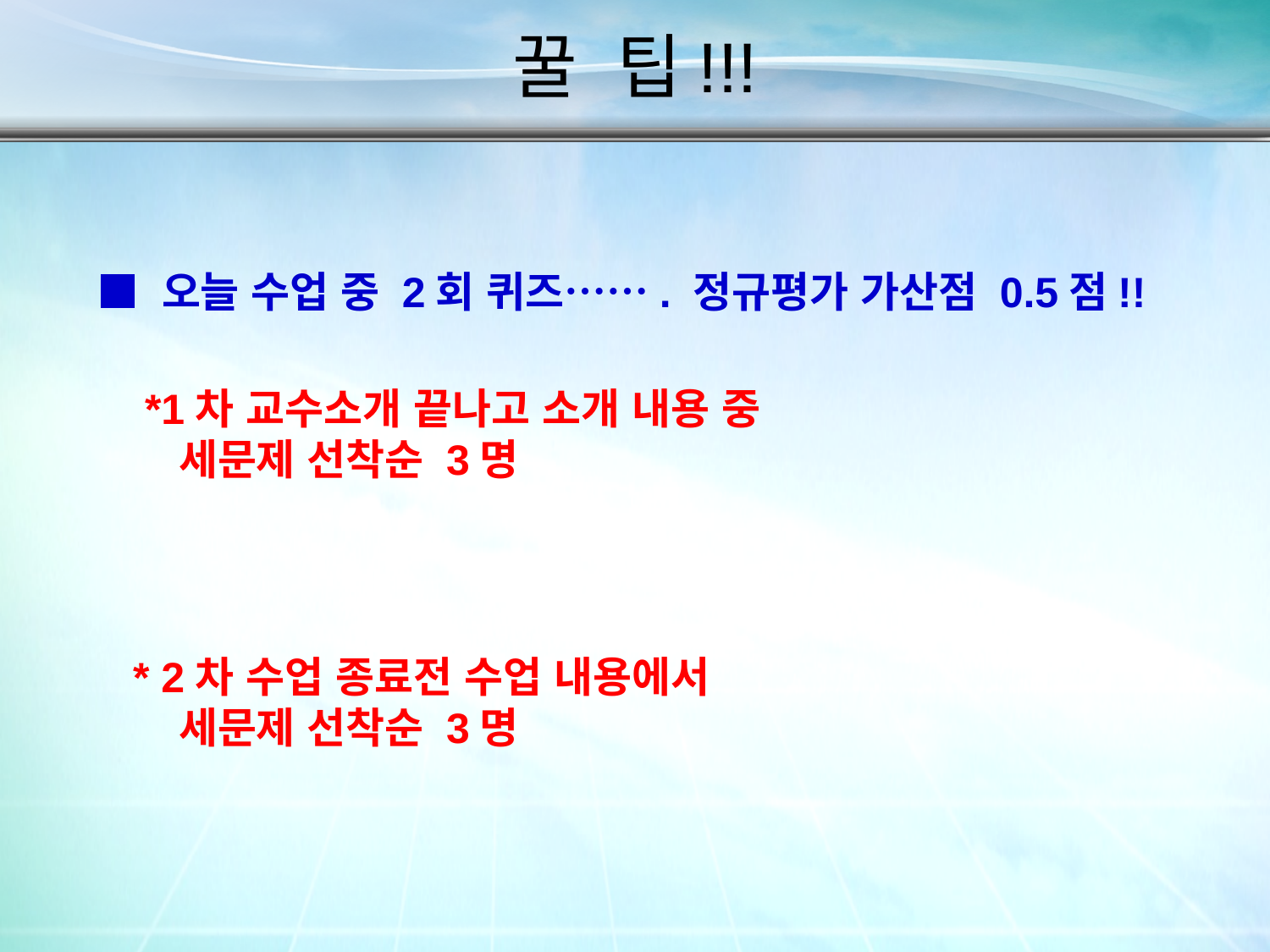

꿀  팁!!!
■ 오늘 수업 중 2회 퀴즈……. 정규평가 가산점 0.5점!!
    *1차 교수소개 끝나고 소개 내용 중
      세문제 선착순 3명

   * 2차 수업 종료전 수업 내용에서
      세문제 선착순 3명